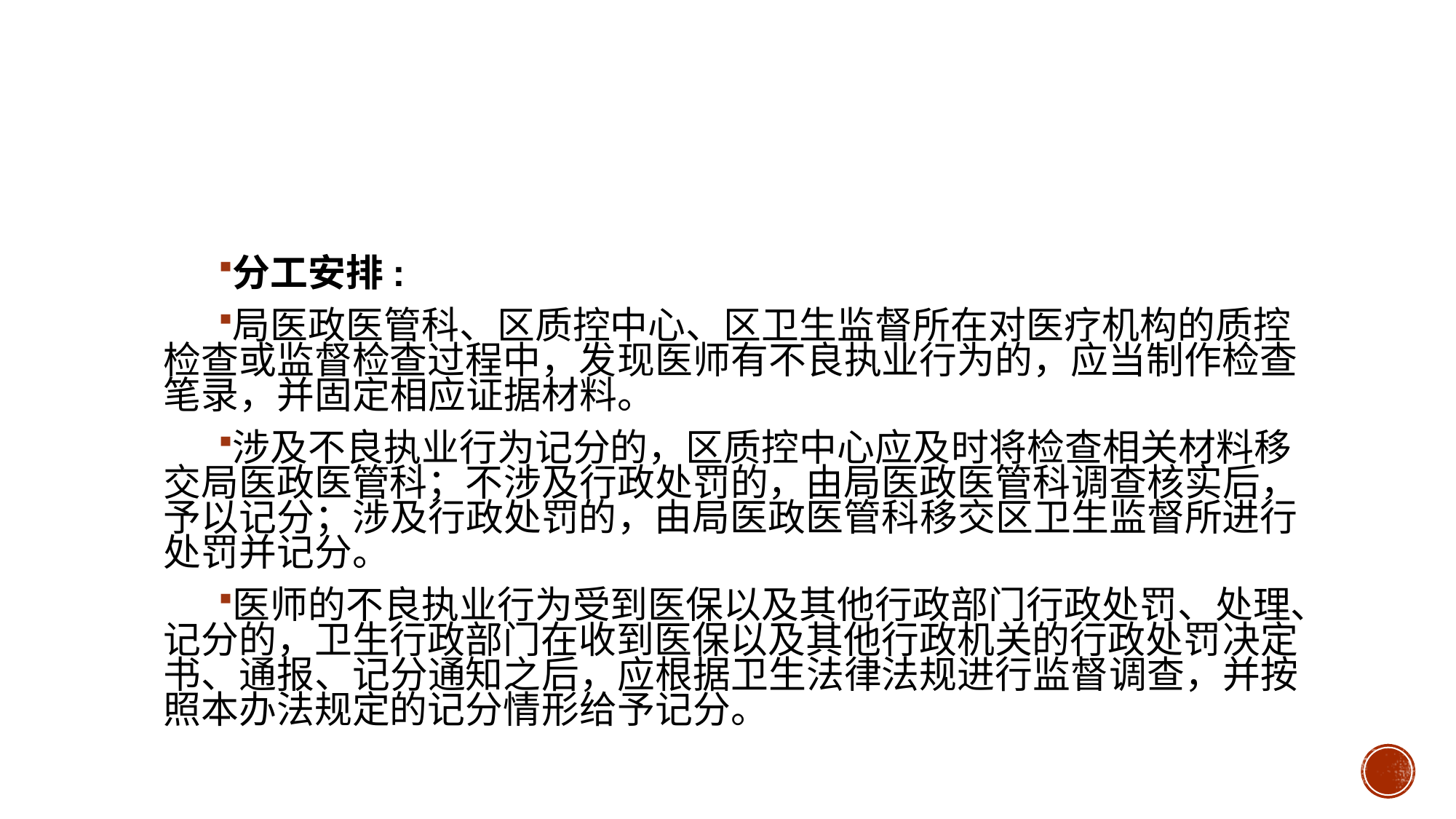

#
分工安排:
局医政医管科、区质控中心、区卫生监督所在对医疗机构的质控检查或监督检查过程中，发现医师有不良执业行为的，应当制作检查笔录，并固定相应证据材料。
涉及不良执业行为记分的，区质控中心应及时将检查相关材料移交局医政医管科；不涉及行政处罚的，由局医政医管科调查核实后，予以记分；涉及行政处罚的，由局医政医管科移交区卫生监督所进行处罚并记分。
医师的不良执业行为受到医保以及其他行政部门行政处罚、处理、记分的，卫生行政部门在收到医保以及其他行政机关的行政处罚决定书、通报、记分通知之后，应根据卫生法律法规进行监督调查，并按照本办法规定的记分情形给予记分。